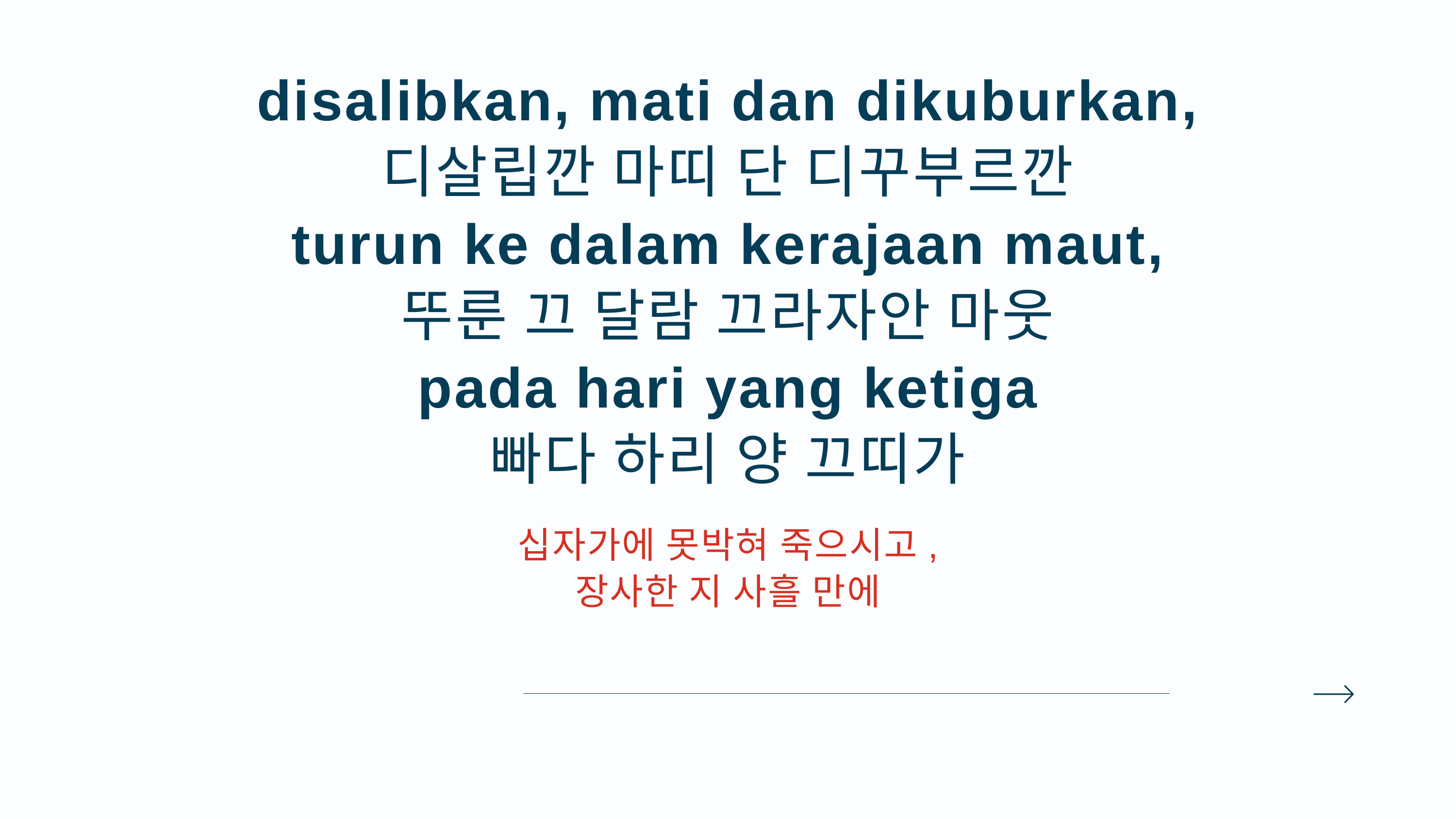

disalibkan, mati dan dikuburkan,
디살립깐 마띠 단 디꾸부르깐
turun ke dalam kerajaan maut,
뚜룬 끄 달람 끄라자안 마웃
pada hari yang ketiga
빠다 하리 양 끄띠가

십자가에 못박혀 죽으시고,
장사한 지 사흘 만에